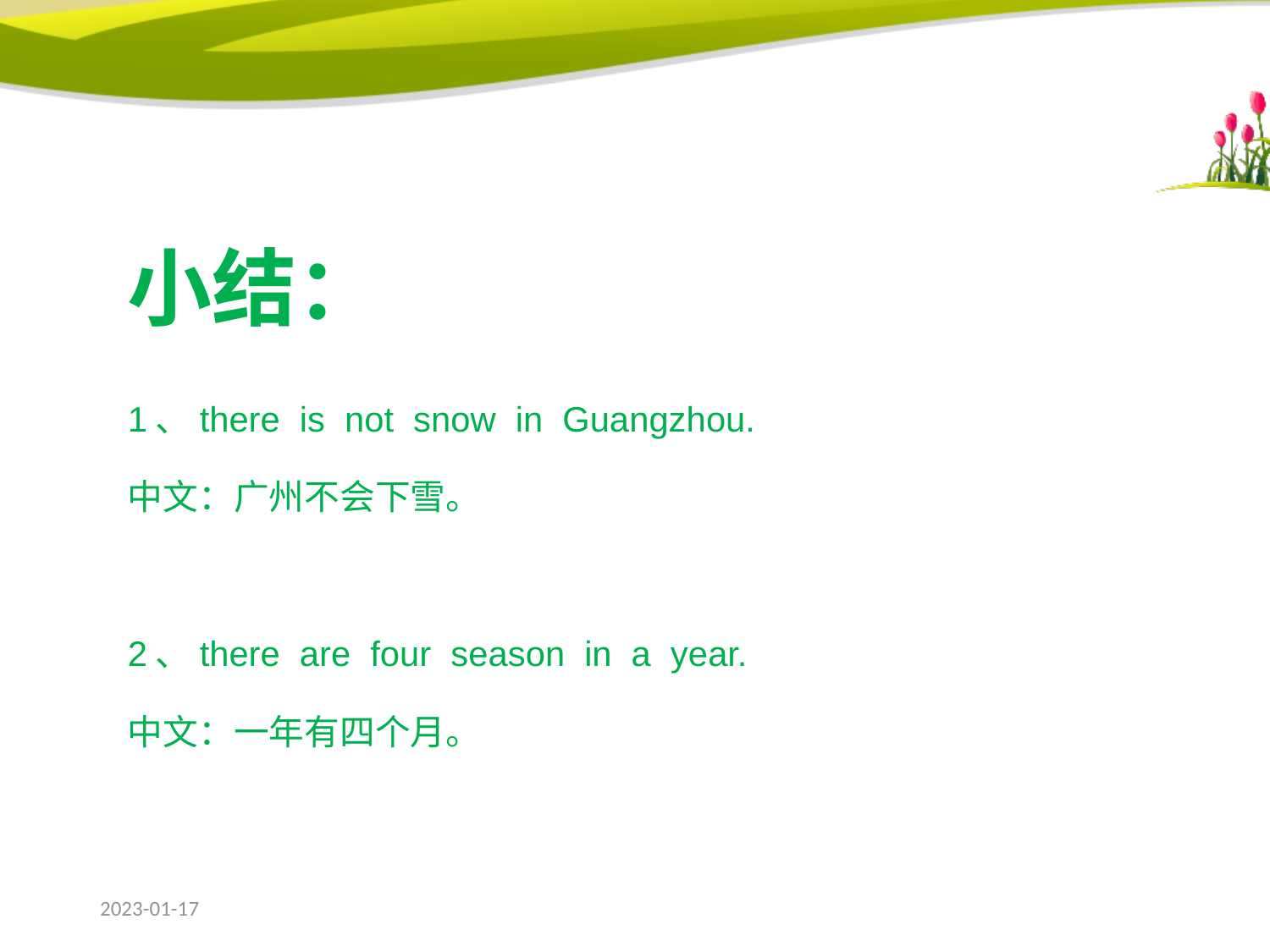

# 小结：
1、there  is  not  snow  in  Guangzhou.
中文：广州不会下雪。

2、there  are  four  season  in  a  year.
中文：一年有四个月。

2023-01-17